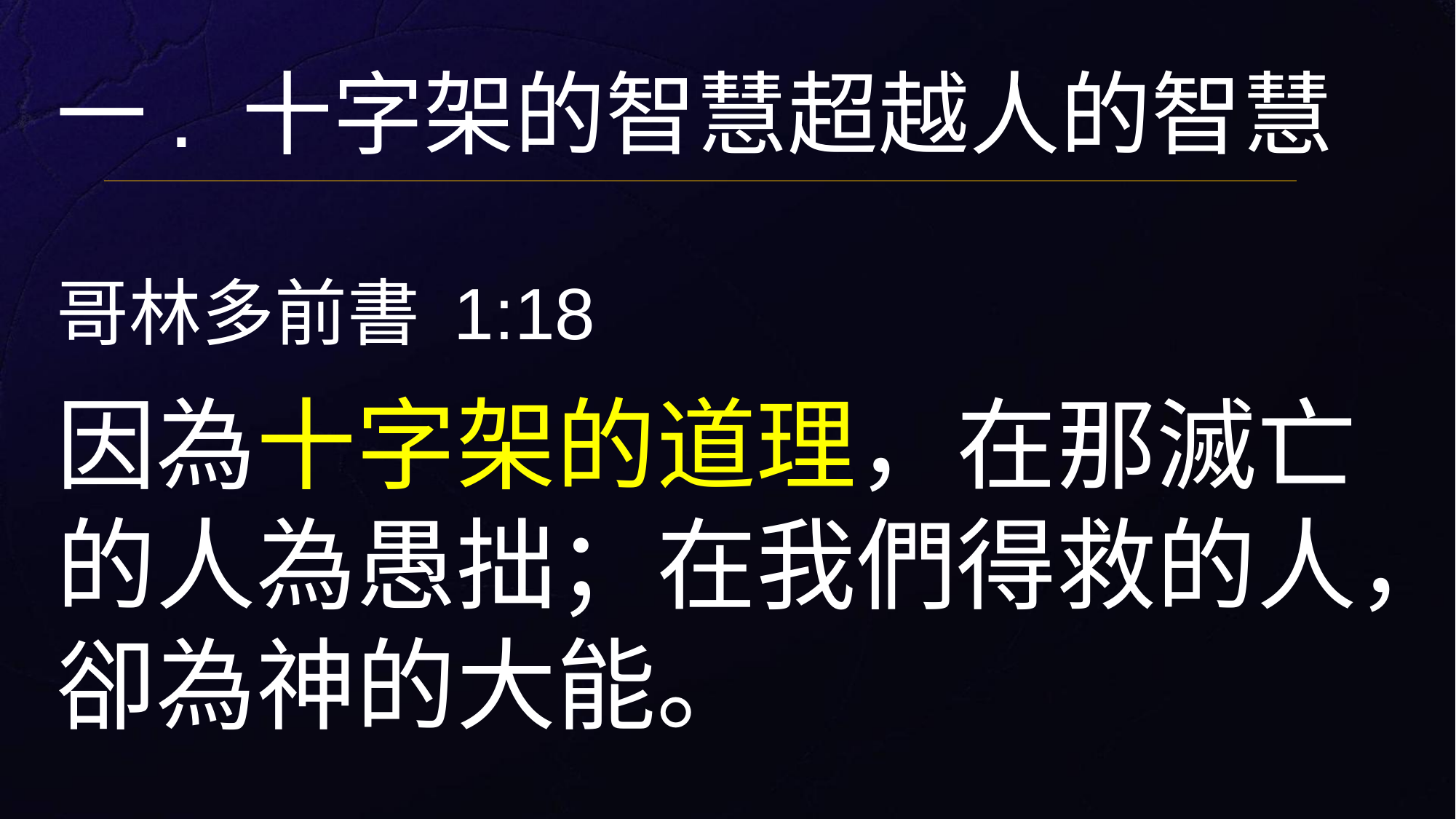

一. 十字架的智慧超越人的智慧
哥林多前書 1:18
因為十字架的道理，在那滅亡的人為愚拙；在我們得救的人，卻為神的大能。